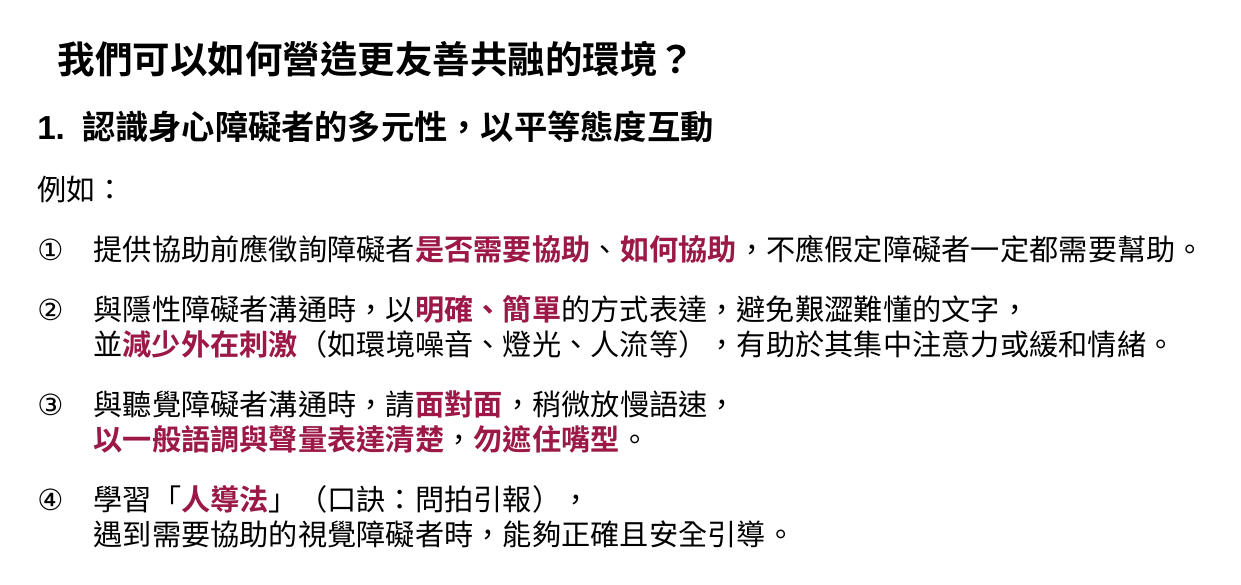

我們可以如何營造更友善共融的環境？

1. 認識身心障礙者的多元性，以平等態度互動
例如：
提供協助前應徵詢障礙者是否需要協助、如何協助，不應假定障礙者一定都需要幫助。
與隱性障礙者溝通時，以明確、簡單的方式表達，避免艱澀難懂的文字，
並減少外在刺激（如環境噪音、燈光、人流等），有助於其集中注意力或緩和情緒。
與聽覺障礙者溝通時，請面對面，稍微放慢語速，
以一般語調與聲量表達清楚，勿遮住嘴型。
學習「人導法」（口訣：問拍引報），
遇到需要協助的視覺障礙者時，能夠正確且安全引導。